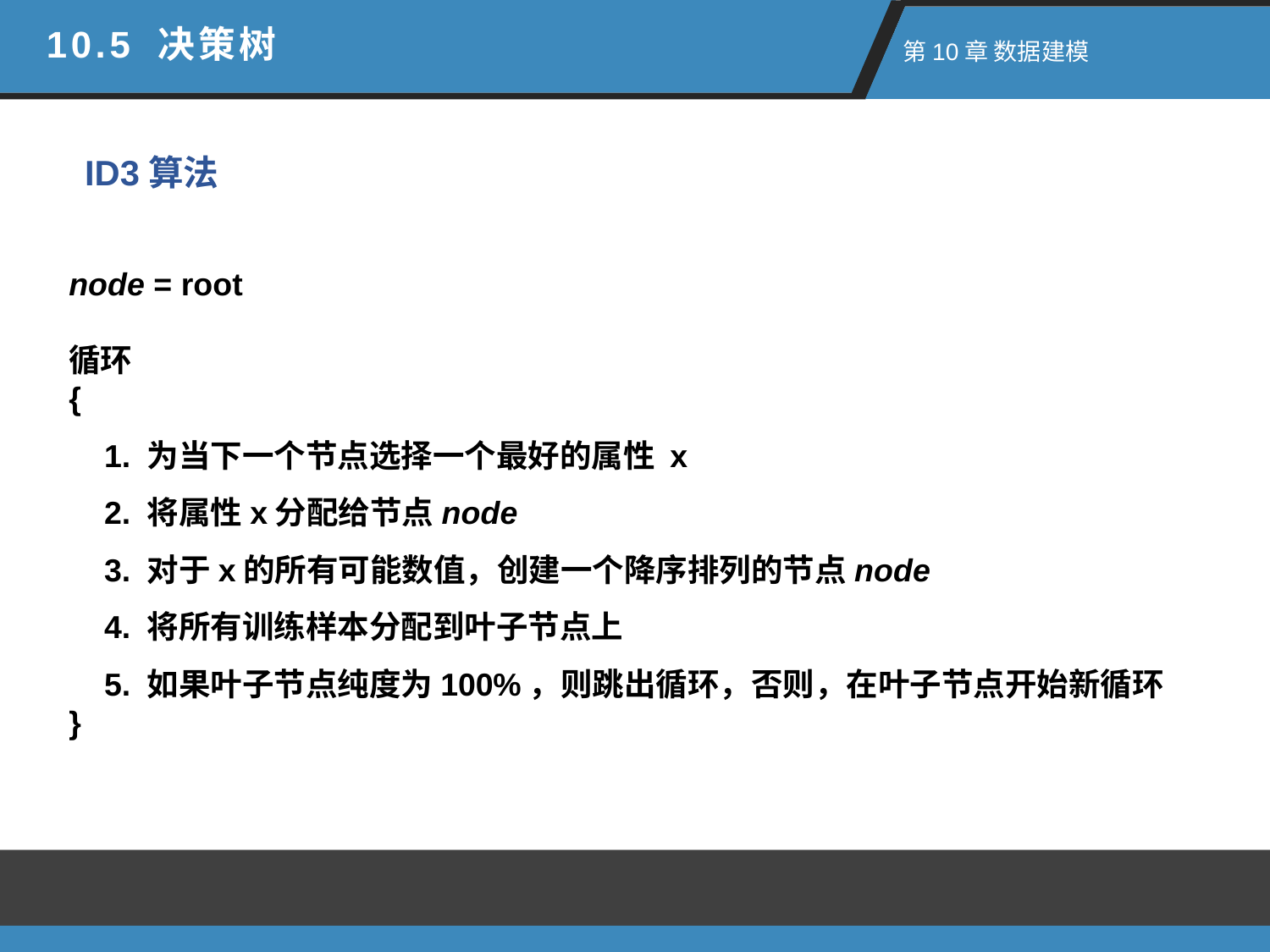

10.5 决策树
  第10章 数据建模
ID3算法
node = root

循环
{
    1. 为当下一个节点选择一个最好的属性 x
    2. 将属性x分配给节点node
    3. 对于x的所有可能数值，创建一个降序排列的节点node
    4. 将所有训练样本分配到叶子节点上
    5. 如果叶子节点纯度为100%，则跳出循环，否则，在叶子节点开始新循环
}